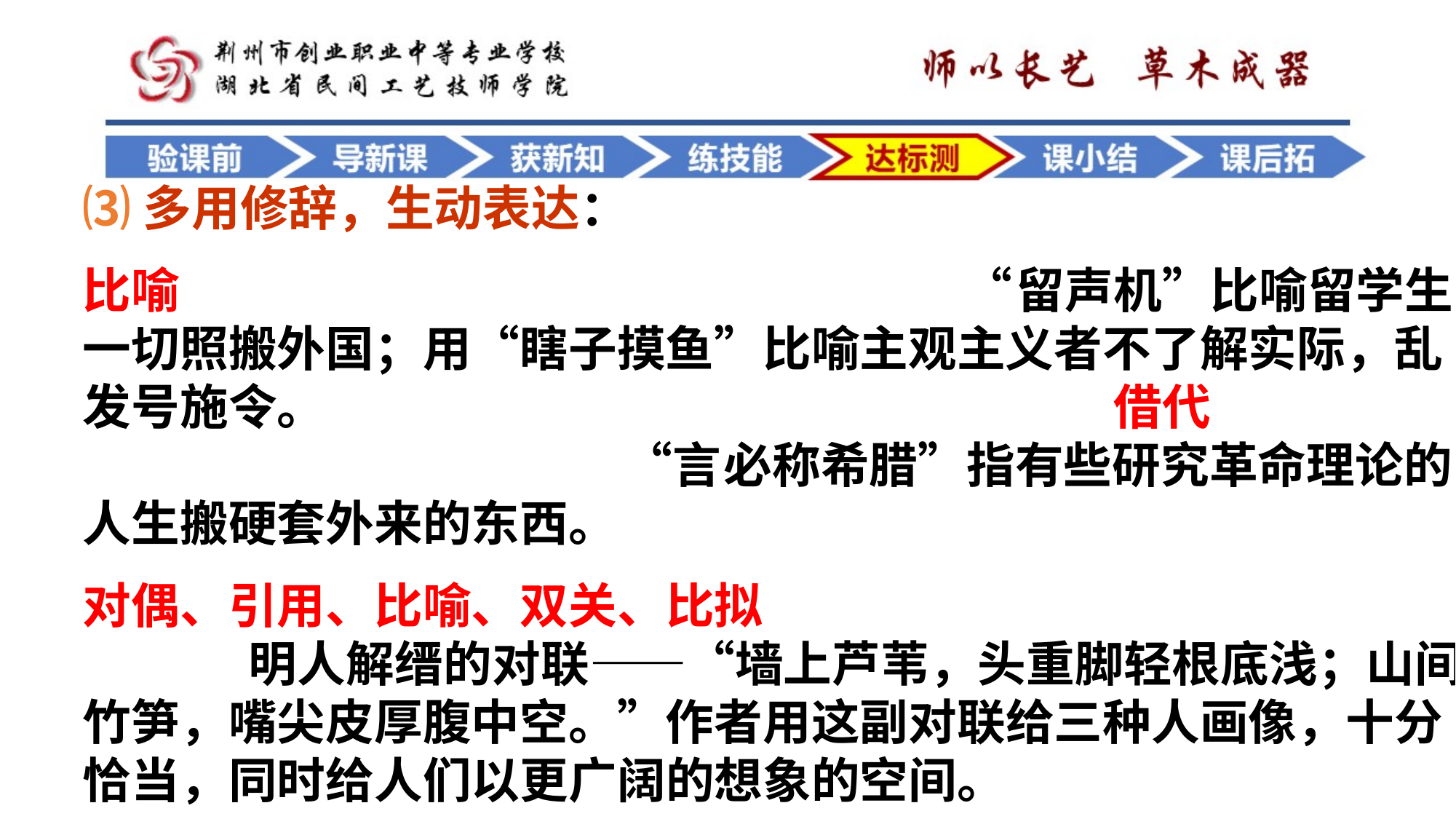

⑶多用修辞，生动表达：
比喻                                                                       “留声机”比喻留学生一切照搬外国；用“瞎子摸鱼”比喻主观主义者不了解实际，乱发号施令。                                                                       借代                                                                          “言必称希腊”指有些研究革命理论的人生搬硬套外来的东西。
对偶、引用、比喻、双关、比拟                                                                                明人解缙的对联——“墙上芦苇，头重脚轻根底浅；山间竹笋，嘴尖皮厚腹中空。”作者用这副对联给三种人画像，十分恰当，同时给人们以更广阔的想象的空间。